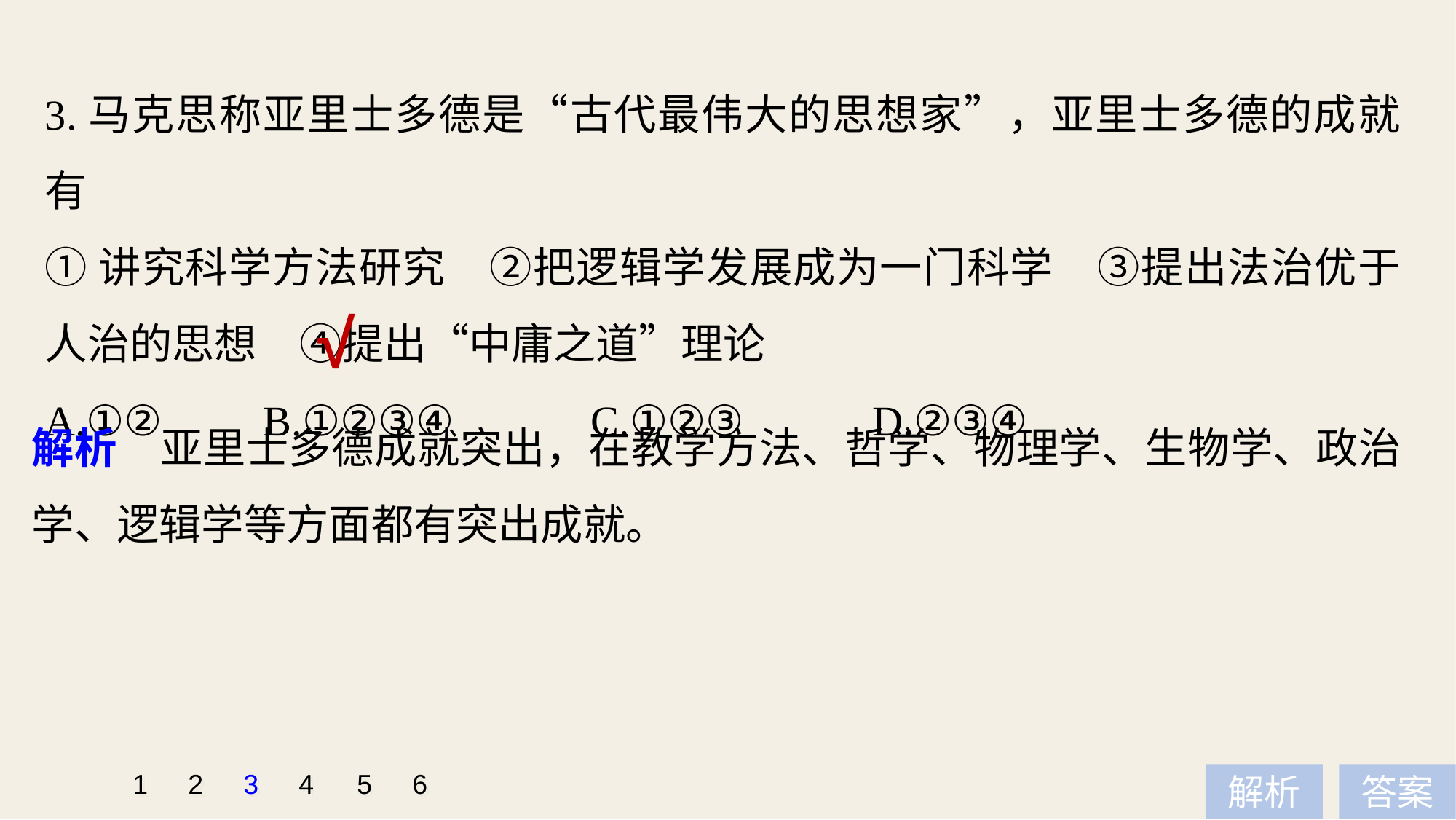

3.马克思称亚里士多德是“古代最伟大的思想家”，亚里士多德的成就有
①讲究科学方法研究　②把逻辑学发展成为一门科学　③提出法治优于人治的思想　④提出“中庸之道”理论
A.①②  	B.①②③④  		C.①②③  	      D.②③④
√
解析　亚里士多德成就突出，在教学方法、哲学、物理学、生物学、政治学、逻辑学等方面都有突出成就。
1
2
3
4
5
6
解析
答案